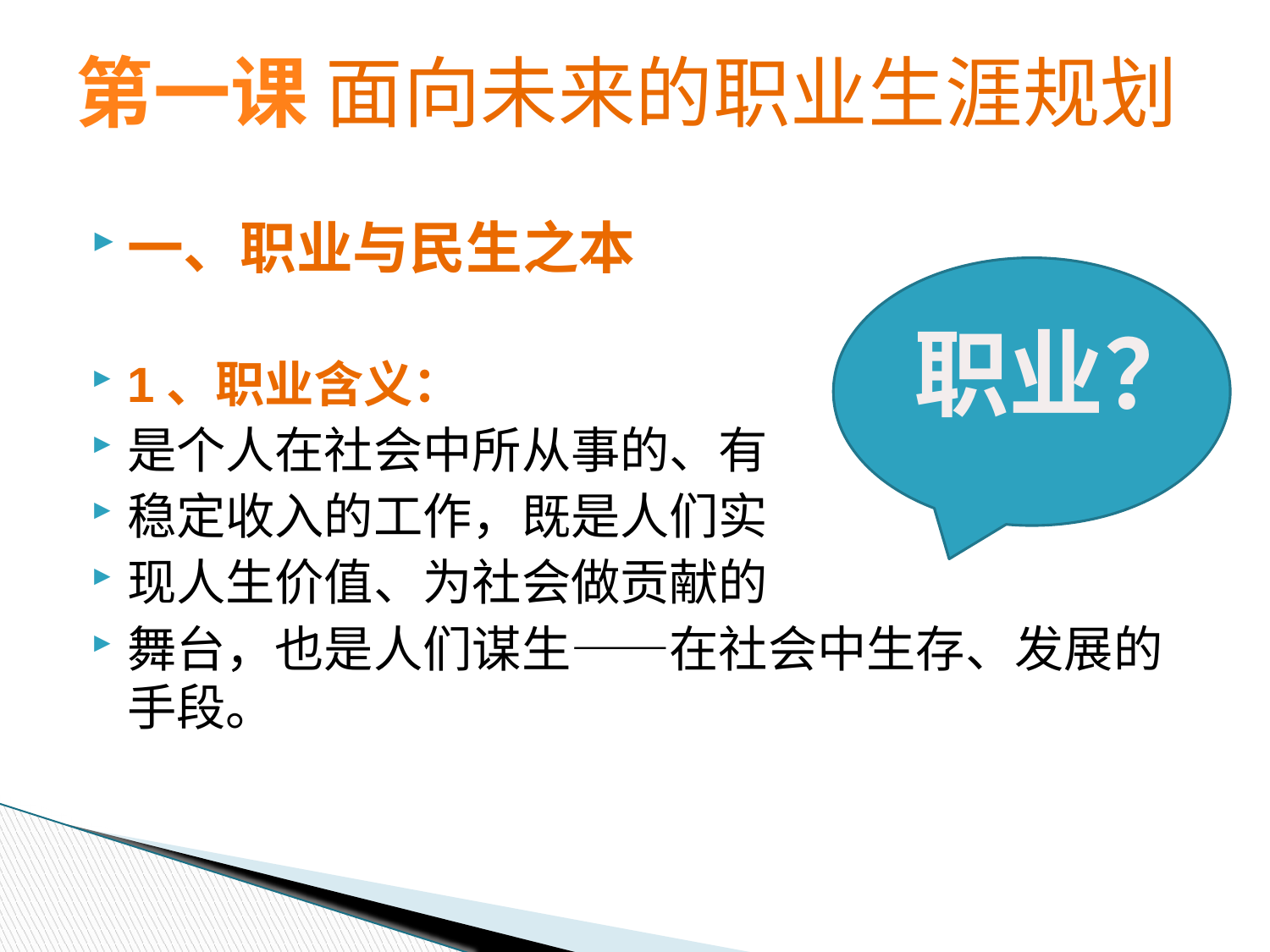

第一课 面向未来的职业生涯规划

一、职业与民生之本

1、职业含义：
是个人在社会中所从事的、有
稳定收入的工作，既是人们实
现人生价值、为社会做贡献的
舞台，也是人们谋生——在社会中生存、发展的手段。

职业？